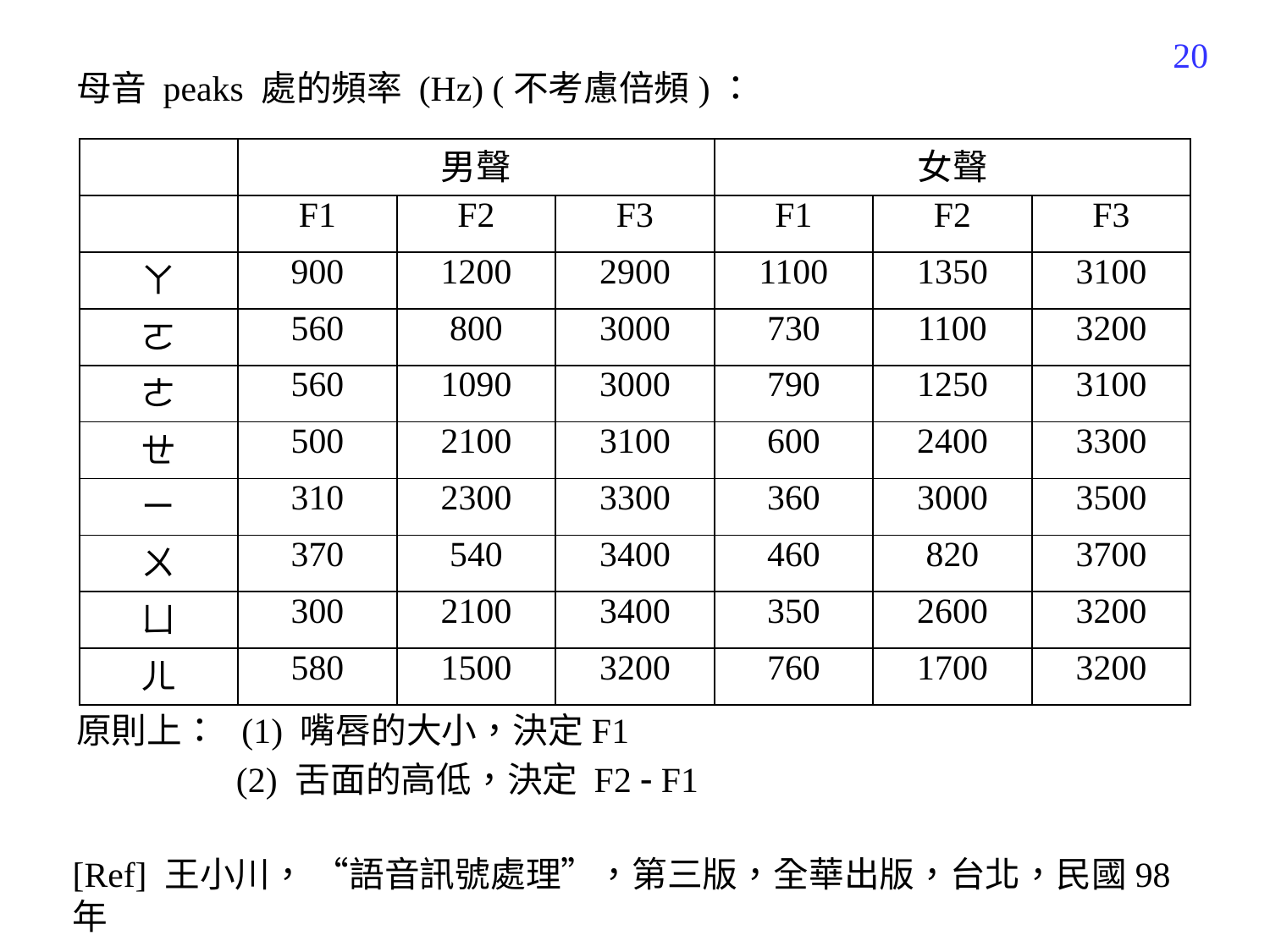

20
母音 peaks 處的頻率 (Hz) (不考慮倍頻)：

原則上：  (1) 嘴唇的大小，決定F1
                  (2) 舌面的高低，決定 F2 − F1

|  | 男聲 |  |  | 女聲 |  |  |
| --- | --- | --- | --- | --- | --- | --- |
|  | F1 | F2 | F3 | F1 | F2 | F3 |
| ㄚ | 900 | 1200 | 2900 | 1100 | 1350 | 3100 |
| ㄛ | 560 | 800 | 3000 | 730 | 1100 | 3200 |
| ㄜ | 560 | 1090 | 3000 | 790 | 1250 | 3100 |
| ㄝ | 500 | 2100 | 3100 | 600 | 2400 | 3300 |
| ㄧ | 310 | 2300 | 3300 | 360 | 3000 | 3500 |
| ㄨ | 370 | 540 | 3400 | 460 | 820 | 3700 |
| ㄩ | 300 | 2100 | 3400 | 350 | 2600 | 3200 |
| ㄦ | 580 | 1500 | 3200 | 760 | 1700 | 3200 |
[Ref] 王小川， “語音訊號處理”，第三版，全華出版，台北，民國98年